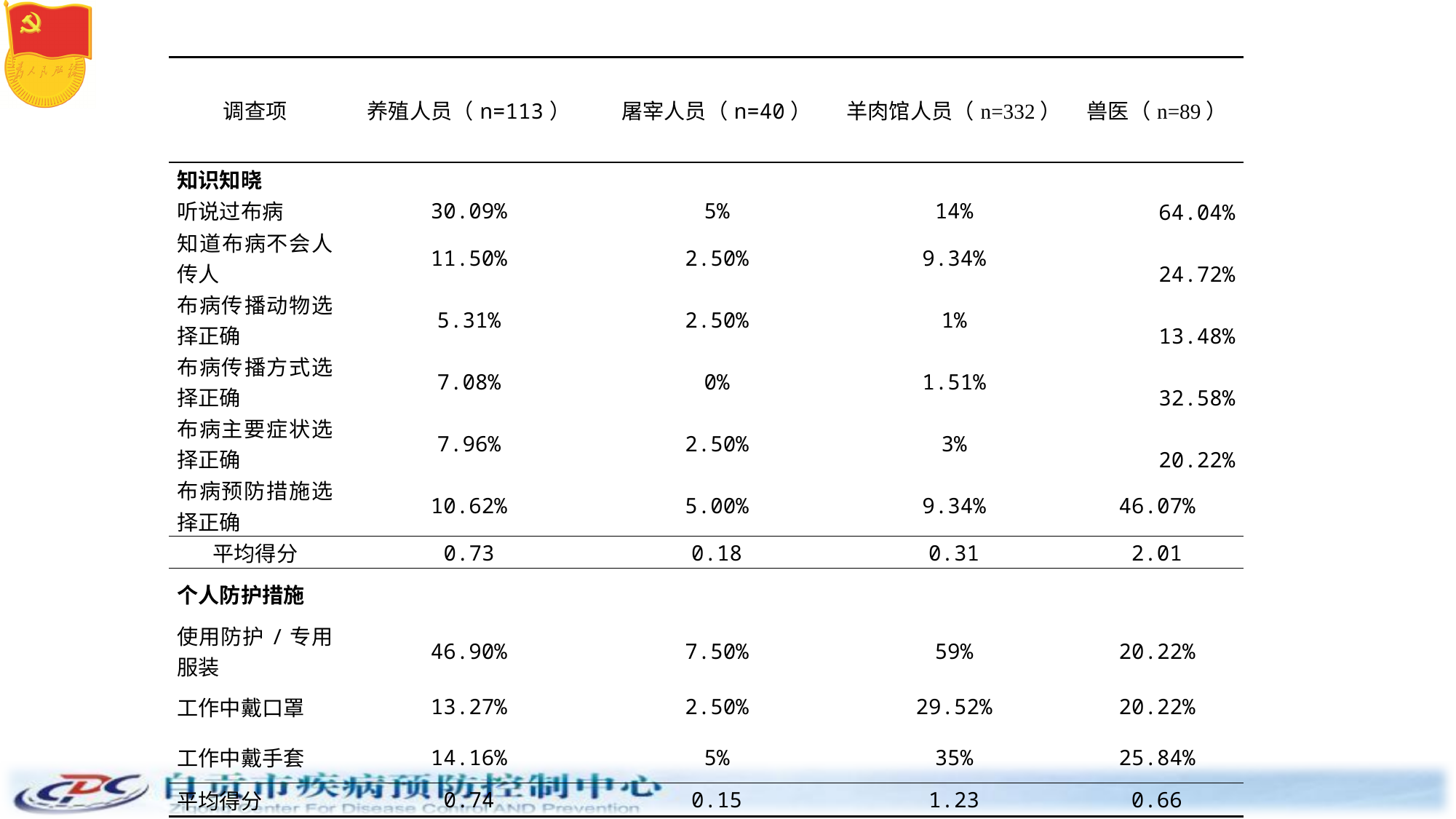

| 调查项 | 养殖人员（n=113） | 屠宰人员（n=40） | 羊肉馆人员（n=332） | 兽医（n=89） |
| --- | --- | --- | --- | --- |
| 知识知晓 |  |  |  |  |
| 听说过布病 | 30.09% | 5% | 14% | 64.04% |
| 知道布病不会人传人 | 11.50% | 2.50% | 9.34% | 24.72% |
| 布病传播动物选择正确 | 5.31% | 2.50% | 1% | 13.48% |
| 布病传播方式选择正确 | 7.08% | 0% | 1.51% | 32.58% |
| 布病主要症状选择正确 | 7.96% | 2.50% | 3% | 20.22% |
| 布病预防措施选择正确 | 10.62% | 5.00% | 9.34% | 46.07% |
| 平均得分 | 0.73 | 0.18 | 0.31 | 2.01 |
| 个人防护措施 |  |  |  |  |
| 使用防护/专用服装 | 46.90% | 7.50% | 59% | 20.22% |
| 工作中戴口罩 | 13.27% | 2.50% | 29.52% | 20.22% |
| 工作中戴手套 | 14.16% | 5% | 35% | 25.84% |
| 平均得分 | 0.74 | 0.15 | 1.23 | 0.66 |